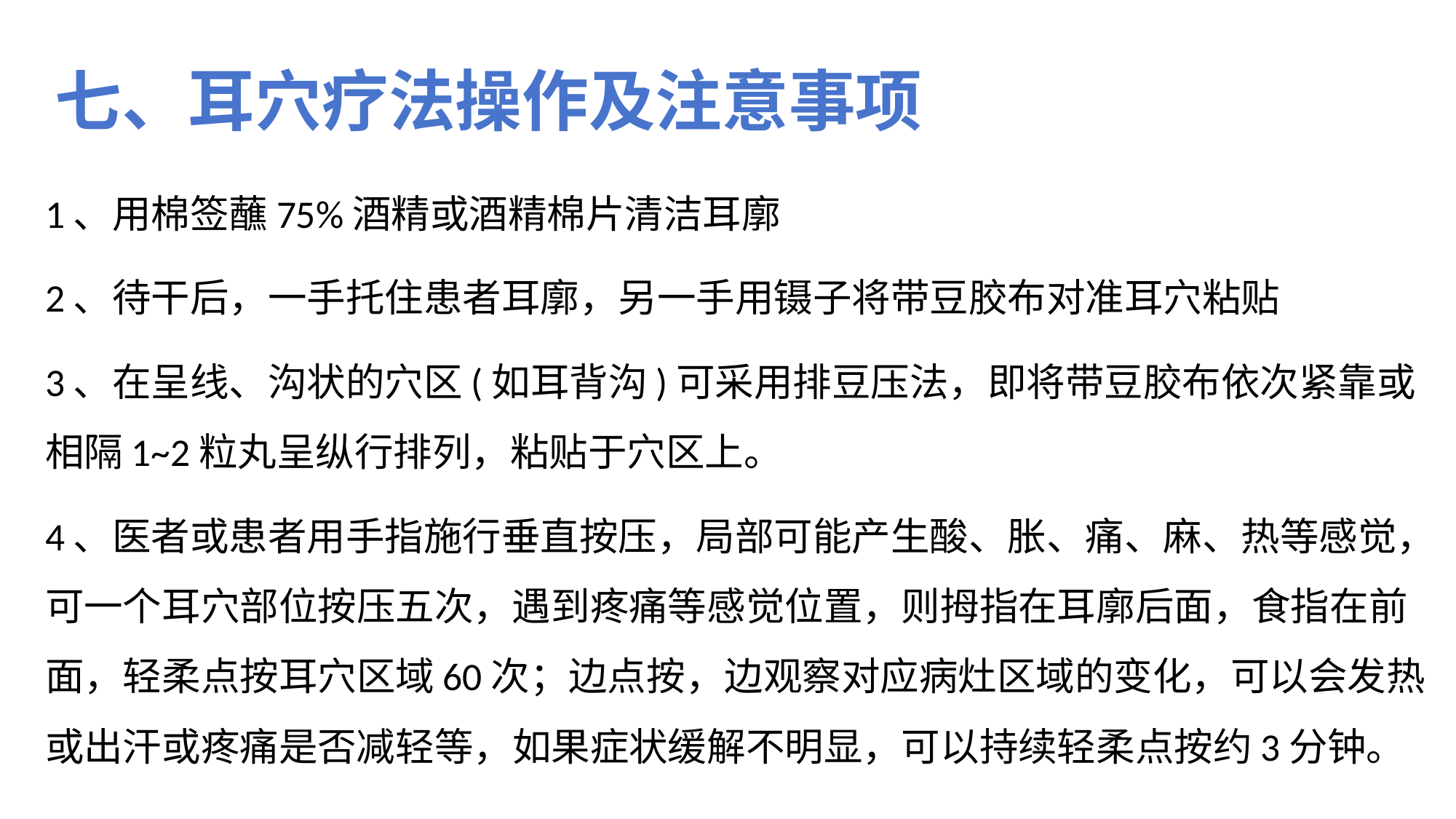

# 七、耳穴疗法操作及注意事项
1、用棉签蘸75%酒精或酒精棉片清洁耳廓
2、待干后，一手托住患者耳廓，另一手用镊子将带豆胶布对准耳穴粘贴
3、在呈线、沟状的穴区(如耳背沟)可采用排豆压法，即将带豆胶布依次紧靠或相隔1~2粒丸呈纵行排列，粘贴于穴区上。
4、医者或患者用手指施行垂直按压，局部可能产生酸、胀、痛、麻、热等感觉，可一个耳穴部位按压五次，遇到疼痛等感觉位置，则拇指在耳廓后面，食指在前面，轻柔点按耳穴区域60次；边点按，边观察对应病灶区域的变化，可以会发热或出汗或疼痛是否减轻等，如果症状缓解不明显，可以持续轻柔点按约3分钟。